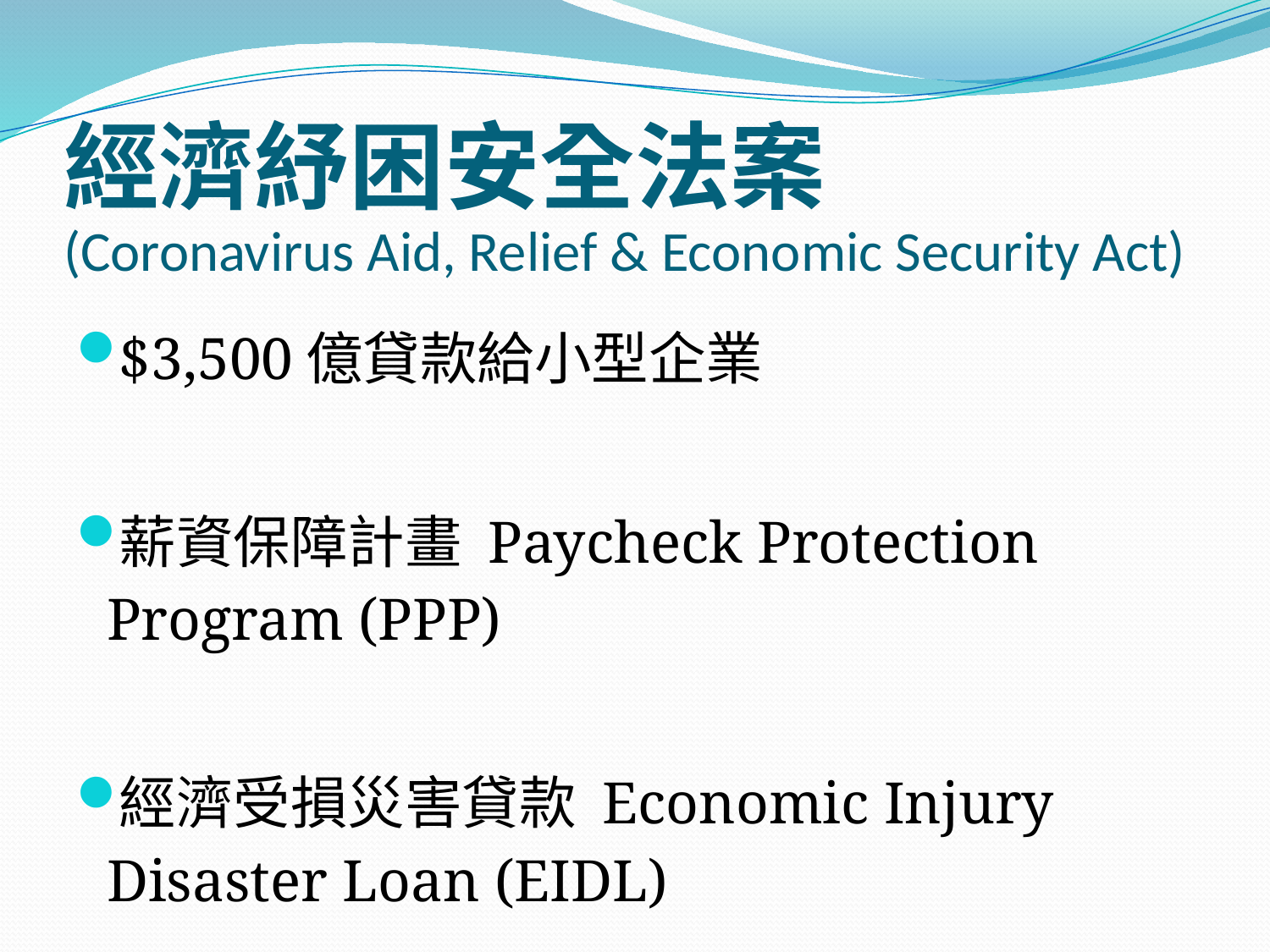

# 經濟紓困安全法案 (Coronavirus Aid, Relief & Economic Security Act)
$3,500億貸款給小型企業

薪資保障計畫 Paycheck Protection Program (PPP)

經濟受損災害貸款 Economic Injury Disaster Loan (EIDL)